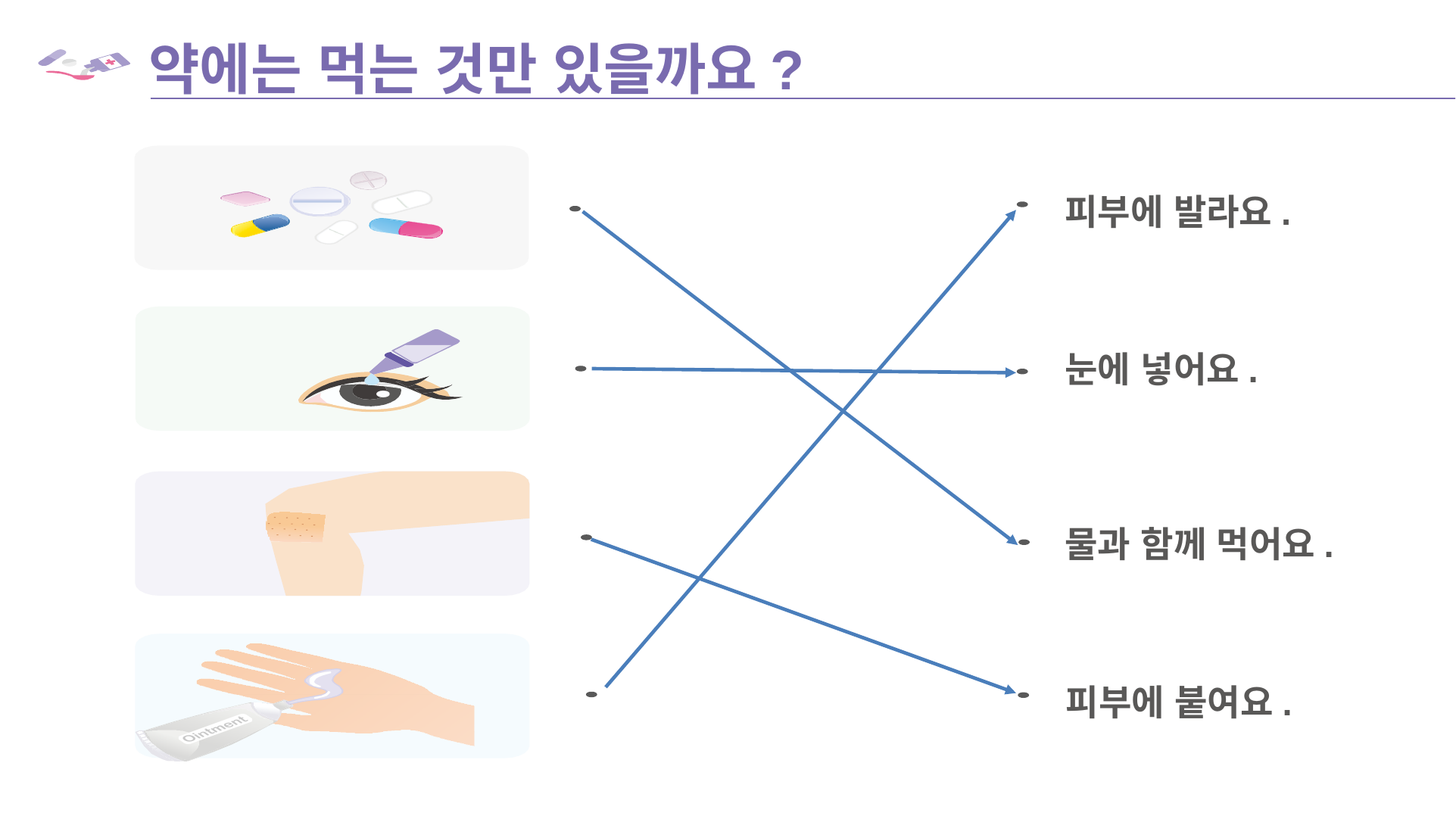

# 약에는 먹는 것만 있을까요?

피부에 발라요.

눈에 넣어요.

물과 함께 먹어요.

피부에 붙여요.